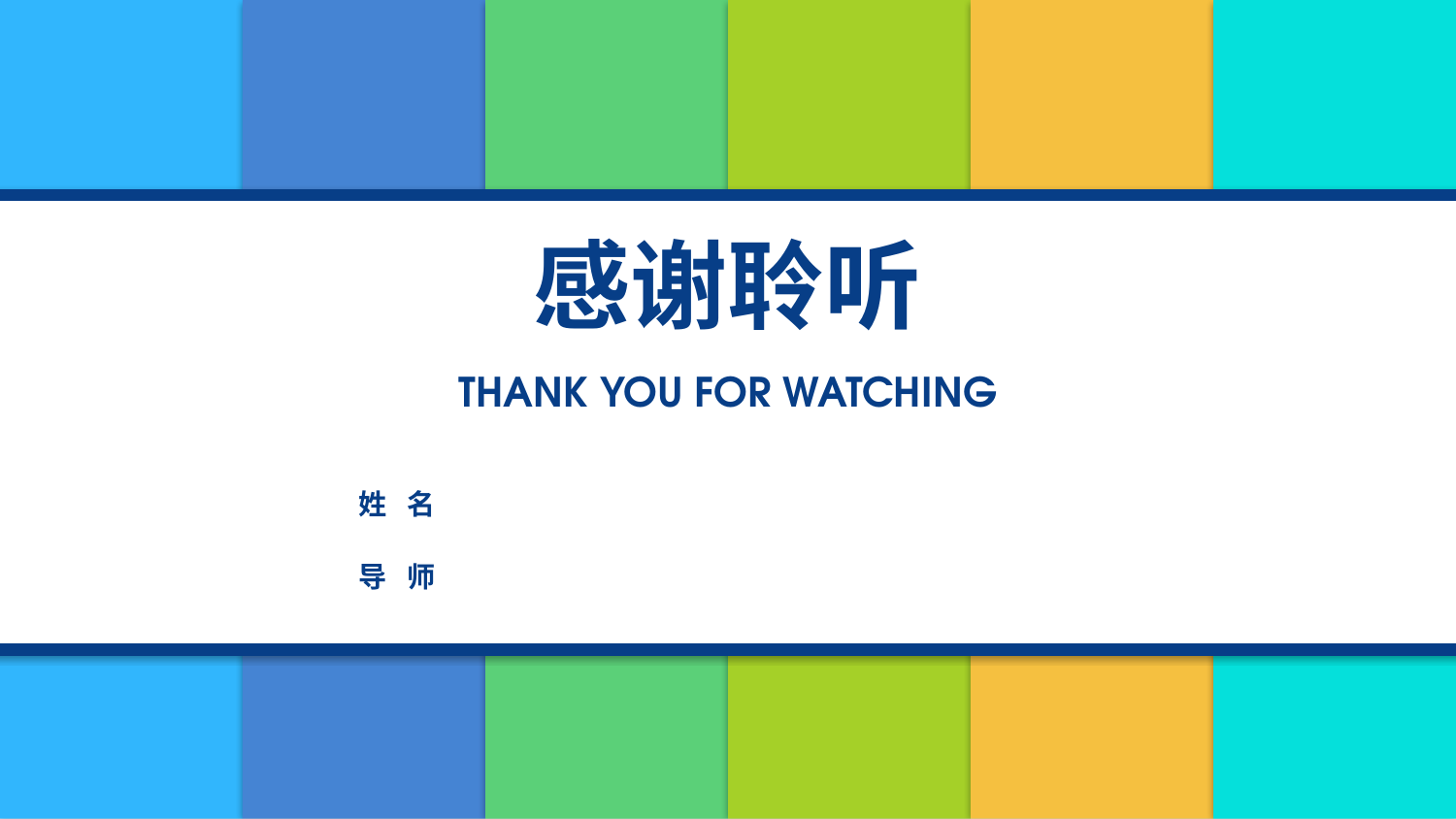

感谢聆听
THANK YOU FOR WATCHING
姓   名
导   师